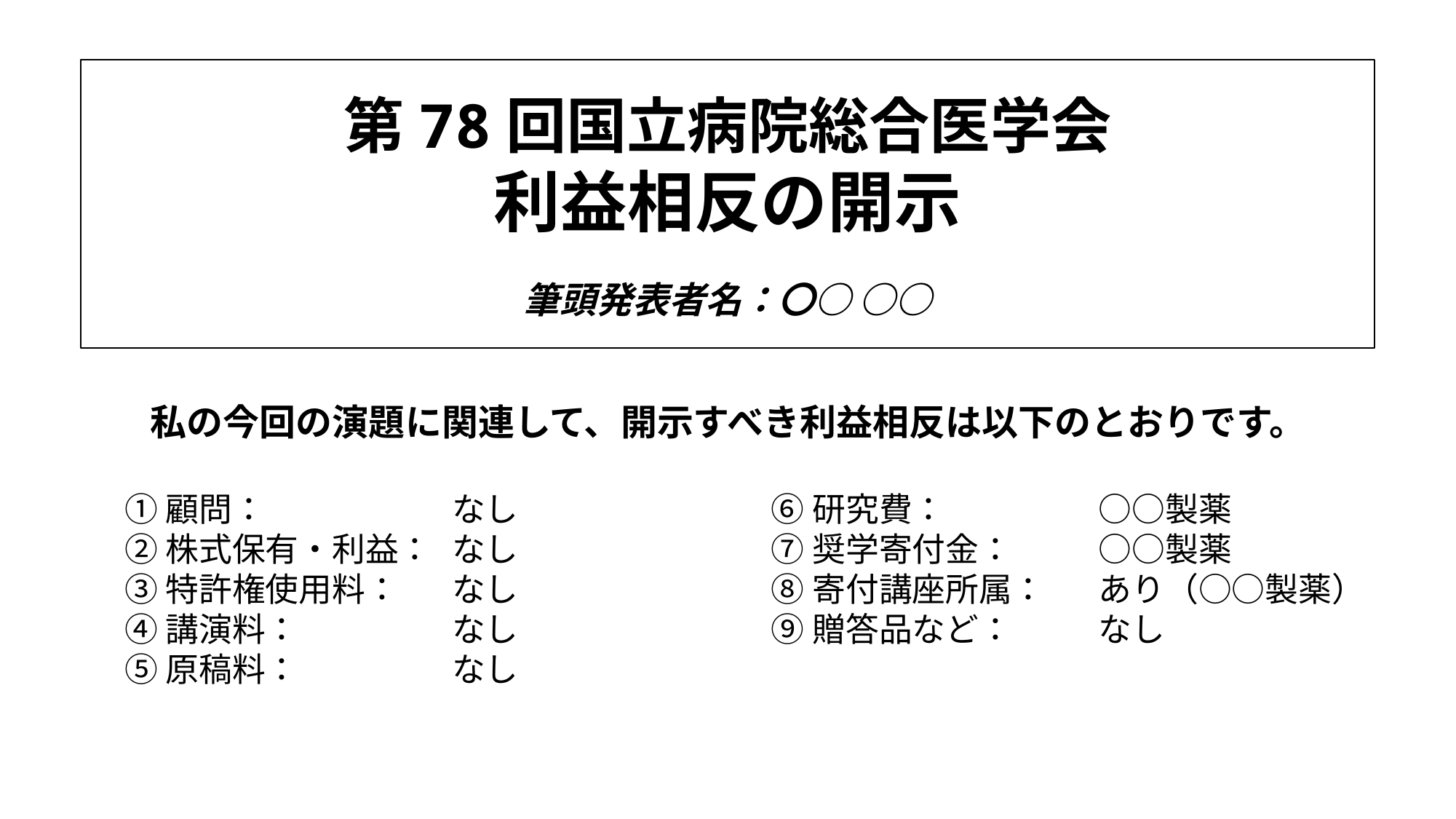

第78回国立病院総合医学会
利益相反の開示

筆頭発表者名：〇○ ○○
私の今回の演題に関連して、開示すべき利益相反は以下のとおりです。
①顧問：		なし
②株式保有・利益：	なし
③特許権使用料：	なし
④講演料：		なし
⑤原稿料：		なし
⑥研究費：		○○製薬
⑦奨学寄付金：	○○製薬
⑧寄付講座所属：	あり（○○製薬）
⑨贈答品など：	なし